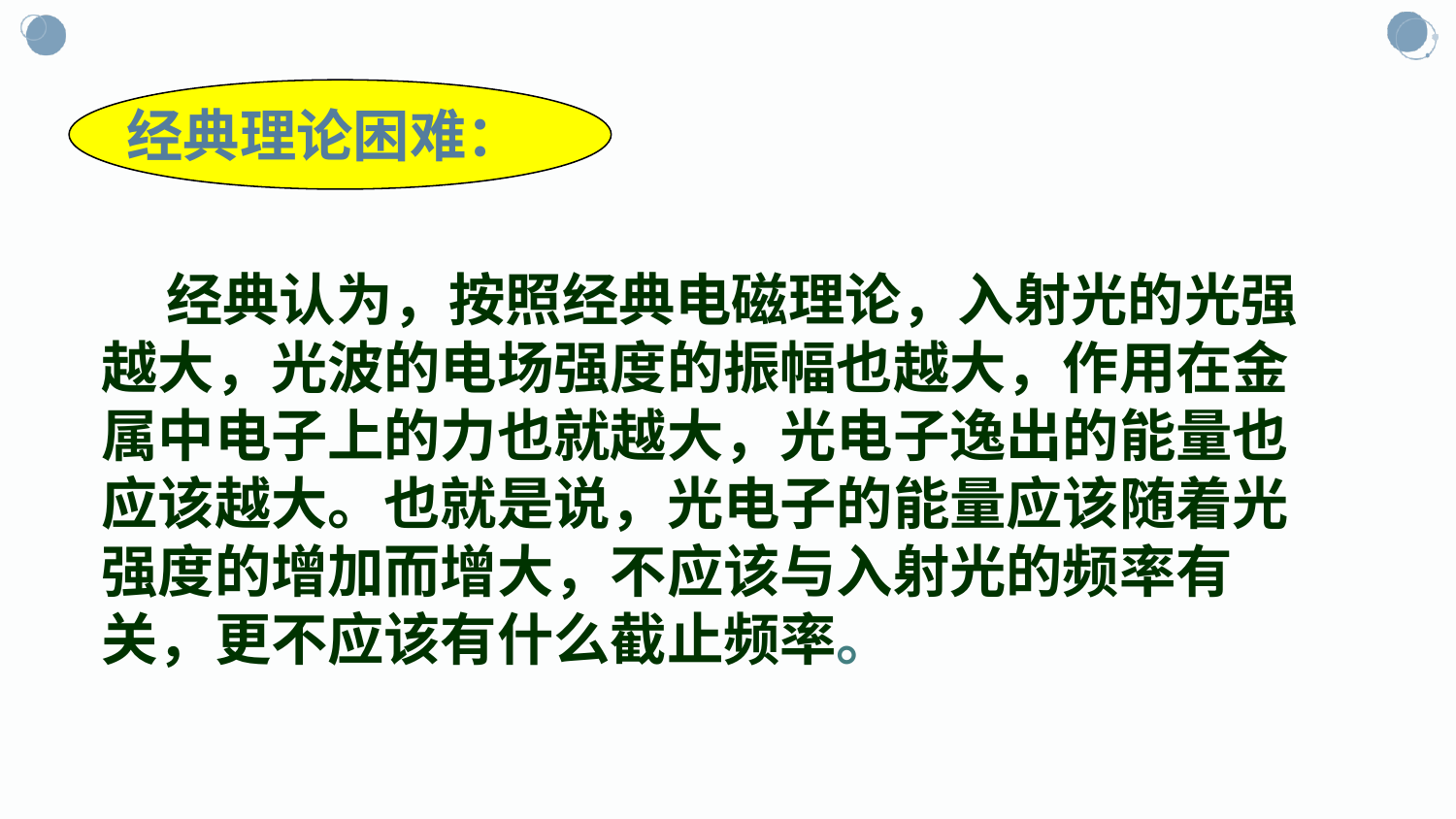

经典理论困难：
    经典认为，按照经典电磁理论，入射光的光强越大，光波的电场强度的振幅也越大，作用在金属中电子上的力也就越大，光电子逸出的能量也应该越大。也就是说，光电子的能量应该随着光强度的增加而增大，不应该与入射光的频率有关，更不应该有什么截止频率。